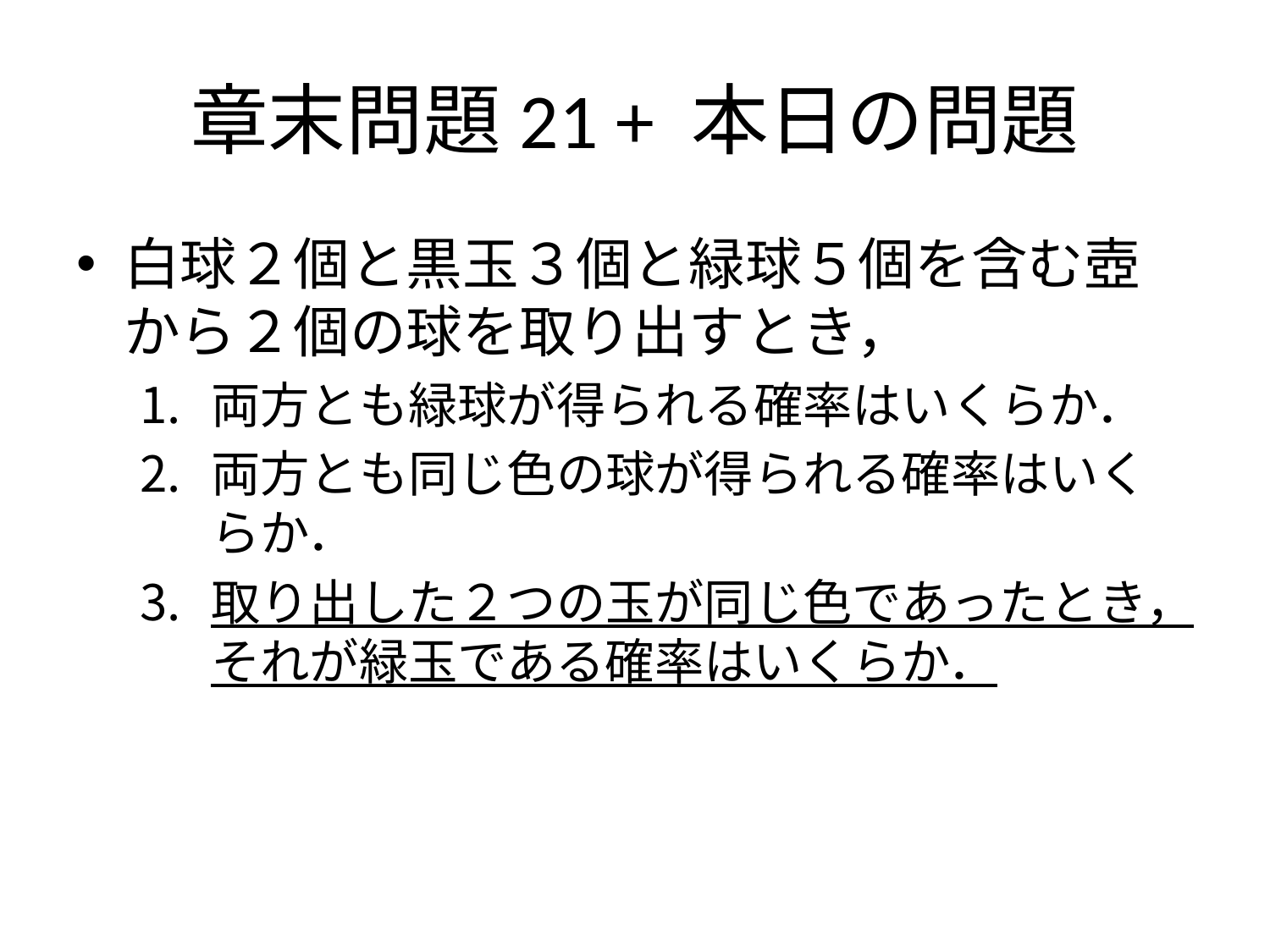

# 章末問題21 + 本日の問題
白球２個と黒玉３個と緑球５個を含む壺から２個の球を取り出すとき，
両方とも緑球が得られる確率はいくらか．
両方とも同じ色の球が得られる確率はいくらか．
取り出した２つの玉が同じ色であったとき，それが緑玉である確率はいくらか．